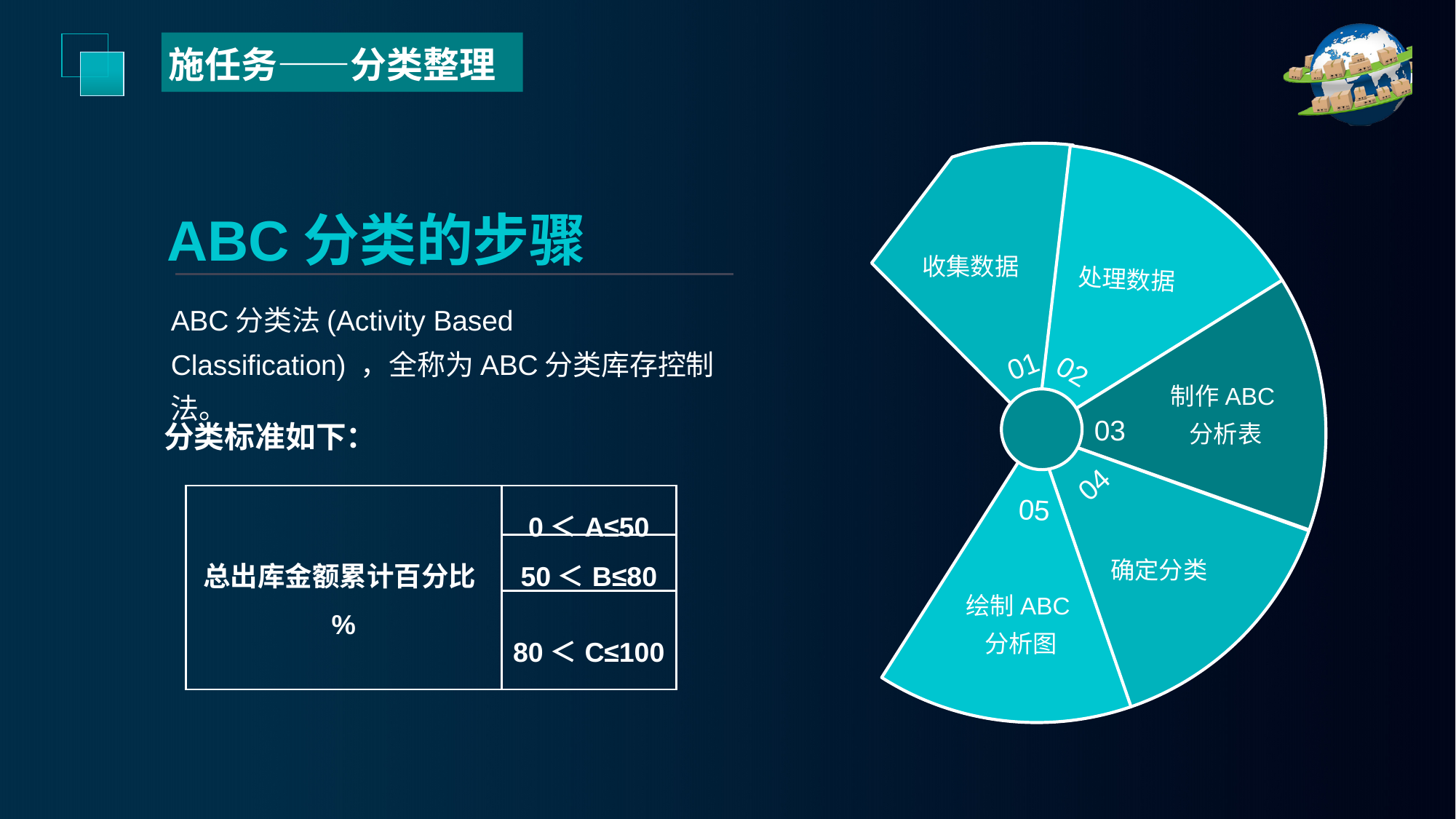

施任务——分类整理

ABC分类的步骤

收集数据
处理数据
ABC分类法(Activity Based Classification) ，全称为ABC分类库存控制法。
01
02
制作ABC分析表

03
分类标准如下：
04
05
| 总出库金额累计百分比% | 0＜A≤50 |
| --- | --- |
|  | 50＜B≤80 |
|  | 80＜C≤100 |
确定分类
绘制ABC分析图